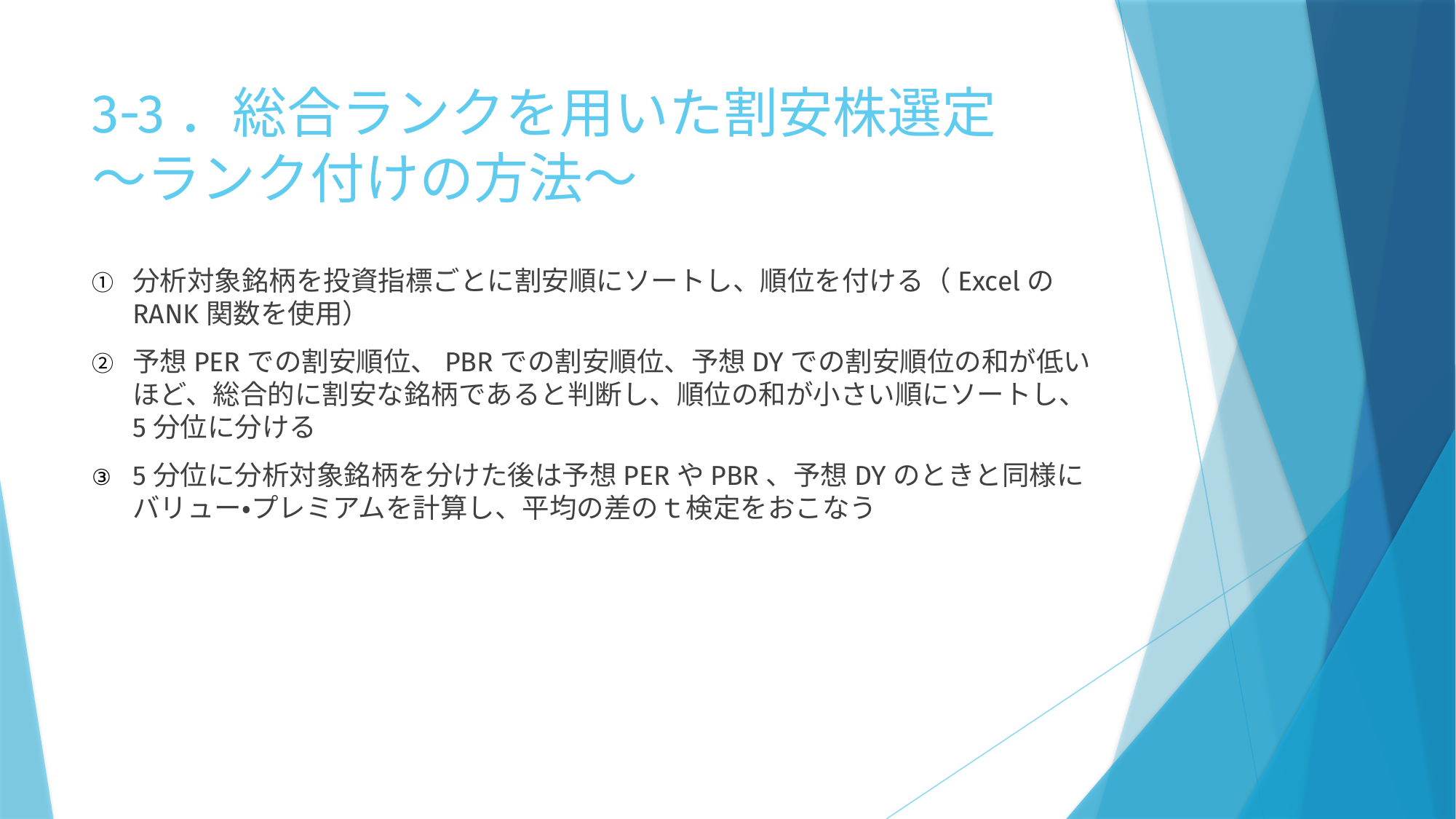

# 3-3．総合ランクを用いた割安株選定 ～ランク付けの方法～
分析対象銘柄を投資指標ごとに割安順にソートし、順位を付ける（ExcelのRANK関数を使用）
予想PERでの割安順位、PBRでの割安順位、予想DYでの割安順位の和が低いほど、総合的に割安な銘柄であると判断し、順位の和が小さい順にソートし、5分位に分ける
5分位に分析対象銘柄を分けた後は予想PERやPBR、予想DYのときと同様にバリュー・プレミアムを計算し、平均の差のｔ検定をおこなう